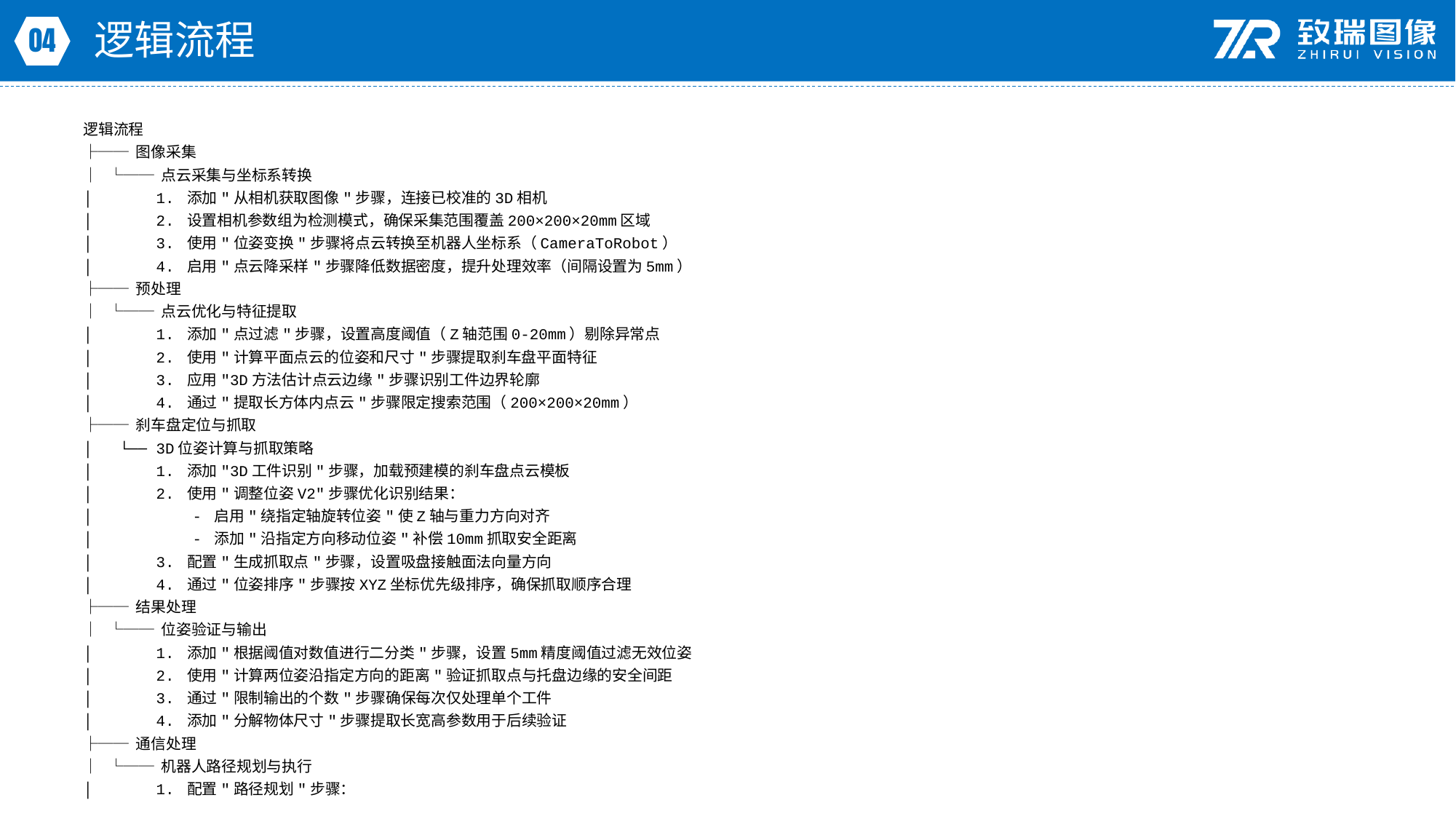

逻辑流程
04

逻辑流程
├── 图像采集
│   └── 点云采集与坐标系转换
│       1. 添加"从相机获取图像"步骤，连接已校准的3D相机
│       2. 设置相机参数组为检测模式，确保采集范围覆盖200×200×20mm区域
│       3. 使用"位姿变换"步骤将点云转换至机器人坐标系（CameraToRobot）
│       4. 启用"点云降采样"步骤降低数据密度，提升处理效率（间隔设置为5mm）
├── 预处理
│   └── 点云优化与特征提取
│       1. 添加"点过滤"步骤，设置高度阈值（Z轴范围0-20mm）剔除异常点
│       2. 使用"计算平面点云的位姿和尺寸"步骤提取刹车盘平面特征
│       3. 应用"3D方法估计点云边缘"步骤识别工件边界轮廓
│       4. 通过"提取长方体内点云"步骤限定搜索范围（200×200×20mm）
├── 刹车盘定位与抓取
│   └── 3D位姿计算与抓取策略
│       1. 添加"3D工件识别"步骤，加载预建模的刹车盘点云模板
│       2. 使用"调整位姿V2"步骤优化识别结果：
│           - 启用"绕指定轴旋转位姿"使Z轴与重力方向对齐
│           - 添加"沿指定方向移动位姿"补偿10mm抓取安全距离
│       3. 配置"生成抓取点"步骤，设置吸盘接触面法向量方向
│       4. 通过"位姿排序"步骤按XYZ坐标优先级排序，确保抓取顺序合理
├── 结果处理
│   └── 位姿验证与输出
│       1. 添加"根据阈值对数值进行二分类"步骤，设置5mm精度阈值过滤无效位姿
│       2. 使用"计算两位姿沿指定方向的距离"验证抓取点与托盘边缘的安全间距
│       3. 通过"限制输出的个数"步骤确保每次仅处理单个工件
│       4. 添加"分解物体尺寸"步骤提取长宽高参数用于后续验证
├── 通信处理
│   └── 机器人路径规划与执行
│       1. 配置"路径规划"步骤：